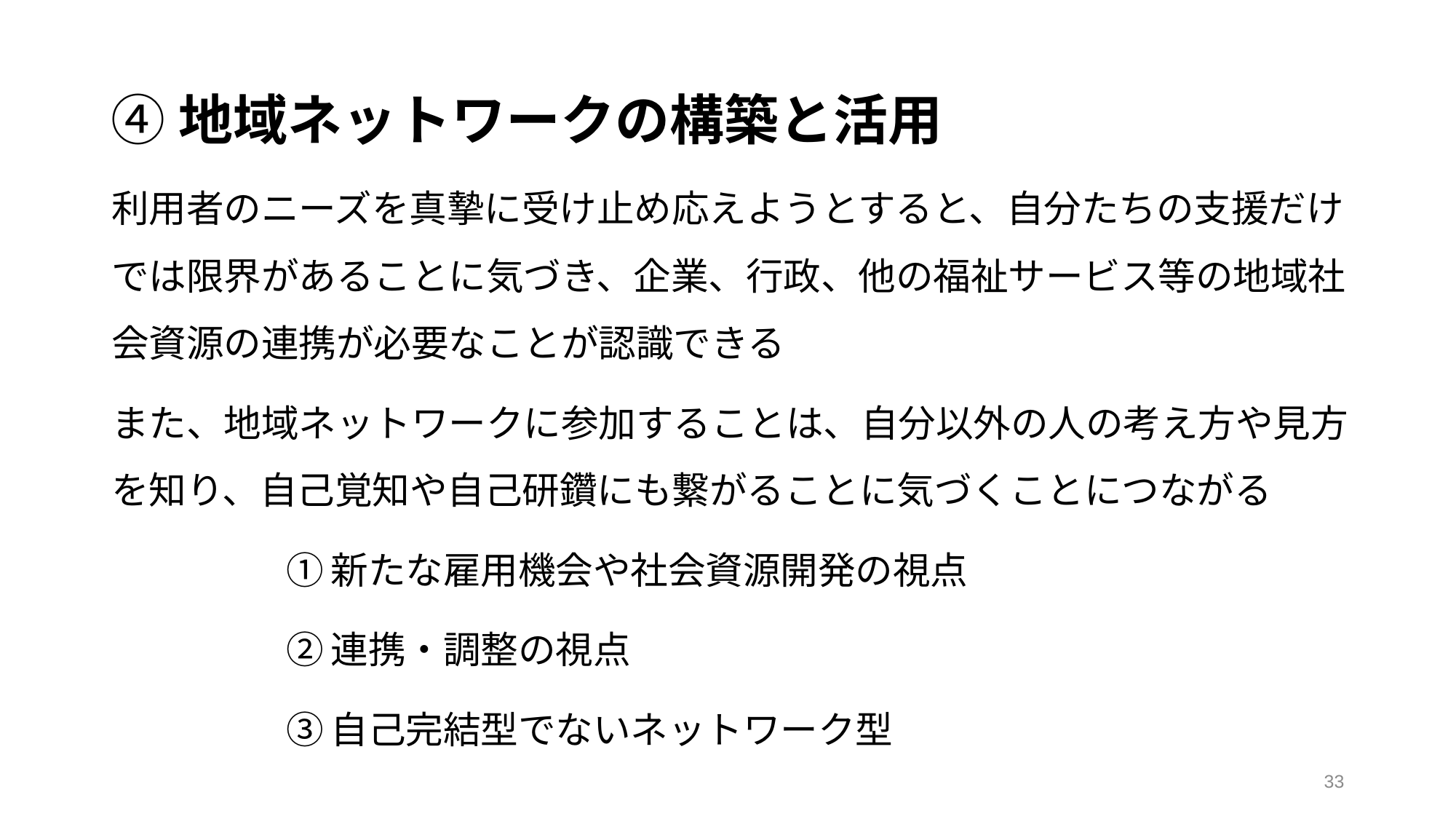

# ④地域ネットワークの構築と活用
利用者のニーズを真摯に受け止め応えようとすると、自分たちの支援だけでは限界があることに気づき、企業、行政、他の福祉サービス等の地域社会資源の連携が必要なことが認識できる
また、地域ネットワークに参加することは、自分以外の人の考え方や見方を知り、自己覚知や自己研鑽にも繋がることに気づくことにつながる
		①新たな雇用機会や社会資源開発の視点
		②連携・調整の視点
		③自己完結型でないネットワーク型

33